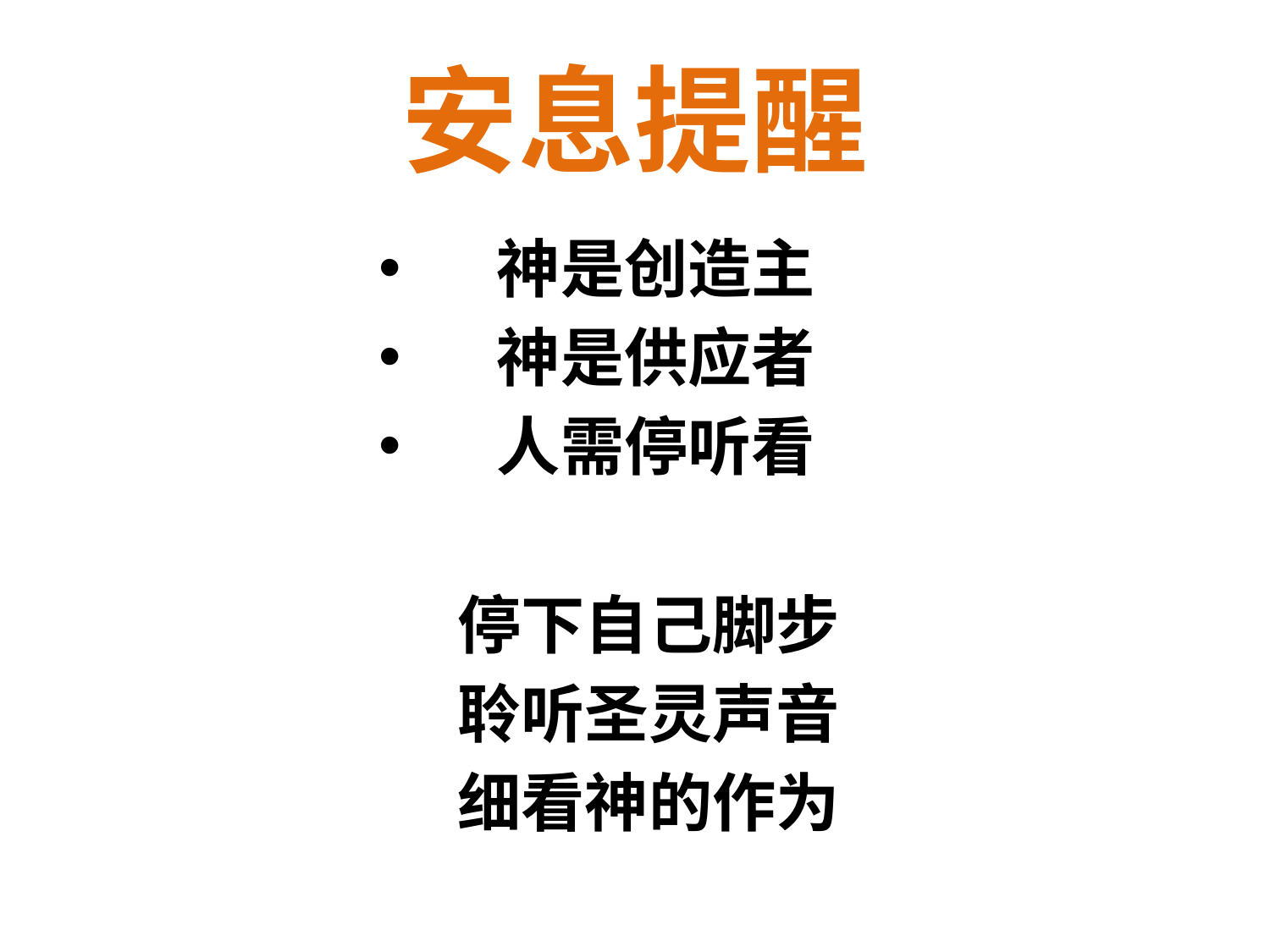

# 安息提醒
神是创造主
神是供应者
人需停听看

 停下自己脚步
 聆听圣灵声音
 细看神的作为